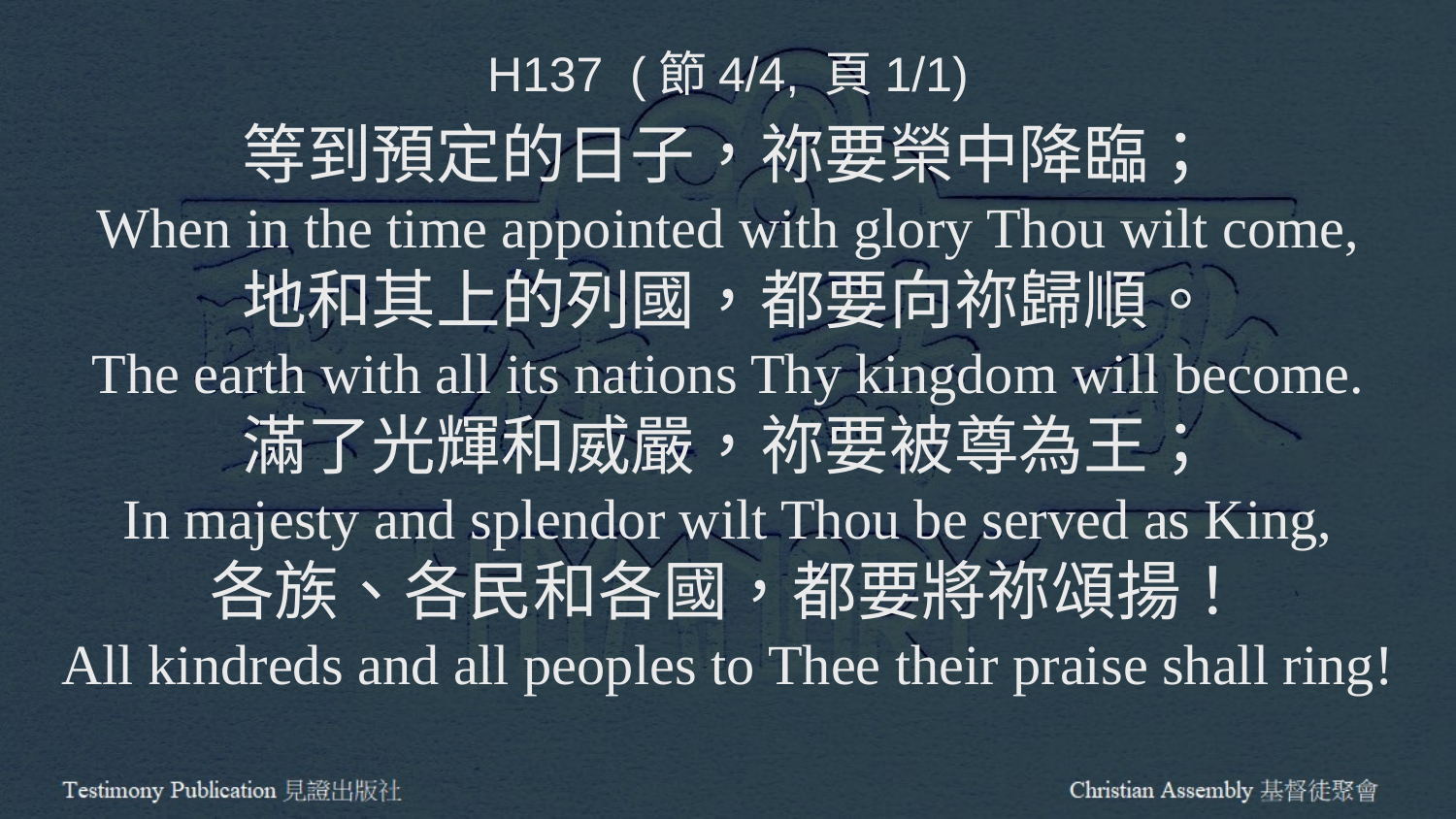

H137  (節4/4, 頁1/1)
等到預定的日子，祢要榮中降臨；
When in the time appointed with glory Thou wilt come,
地和其上的列國，都要向祢歸順。
The earth with all its nations Thy kingdom will become.
滿了光輝和威嚴，祢要被尊為王；
In majesty and splendor wilt Thou be served as King,
各族、各民和各國，都要將祢頌揚！
All kindreds and all peoples to Thee their praise shall ring!